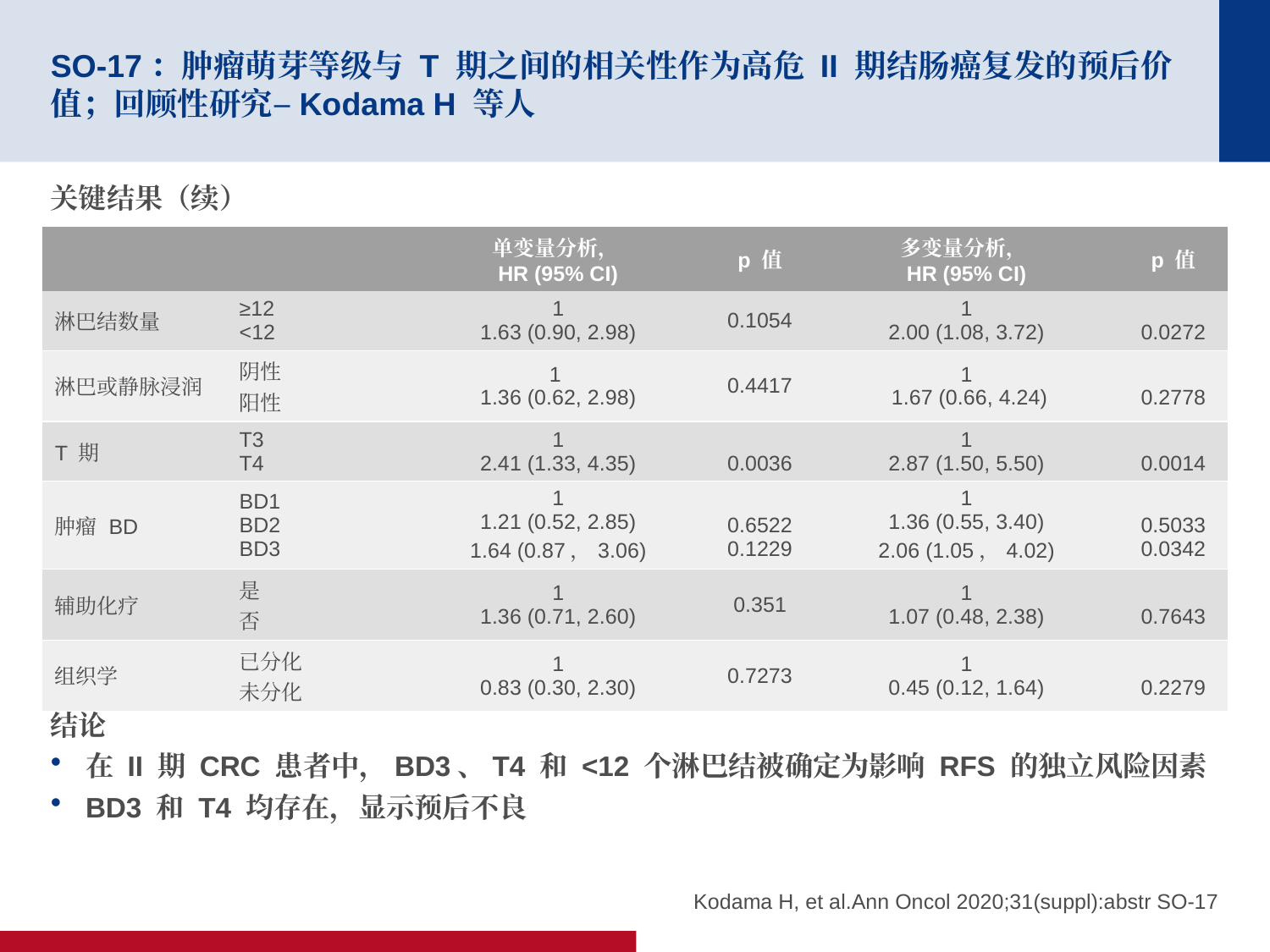

# SO-17：肿瘤萌芽等级与 T 期之间的相关性作为高危 II 期结肠癌复发的预后价值；回顾性研究–Kodama H 等人
关键结果（续）
结论
在 II 期 CRC 患者中，BD3、T4 和 <12 个淋巴结被确定为影响 RFS 的独立风险因素
BD3 和 T4 均存在，显示预后不良
|  |  | 单变量分析， HR (95% CI) | p 值 | 多变量分析， HR (95% CI) | p 值 |
| --- | --- | --- | --- | --- | --- |
| 淋巴结数量 | ≥12 <12 | 1 1.63 (0.90, 2.98) | 0.1054 | 1 2.00 (1.08, 3.72) | 0.0272 |
| 淋巴或静脉浸润 | 阴性 阳性 | 1 1.36 (0.62, 2.98) | 0.4417 | 1 1.67 (0.66, 4.24) | 0.2778 |
| T 期 | T3 T4 | 1 2.41 (1.33, 4.35) | 0.0036 | 1 2.87 (1.50, 5.50) | 0.0014 |
| 肿瘤 BD | BD1 BD2 BD3 | 1 1.21 (0.52, 2.85) 1.64 (0.87，3.06) | 0.6522 0.1229 | 1 1.36 (0.55, 3.40) 2.06 (1.05，4.02) | 0.5033 0.0342 |
| 辅助化疗 | 是 否 | 1 1.36 (0.71, 2.60) | 0.351 | 1 1.07 (0.48, 2.38) | 0.7643 |
| 组织学 | 已分化 未分化 | 1 0.83 (0.30, 2.30) | 0.7273 | 1 0.45 (0.12, 1.64) | 0.2279 |
Kodama H, et al.Ann Oncol 2020;31(suppl):abstr SO-17